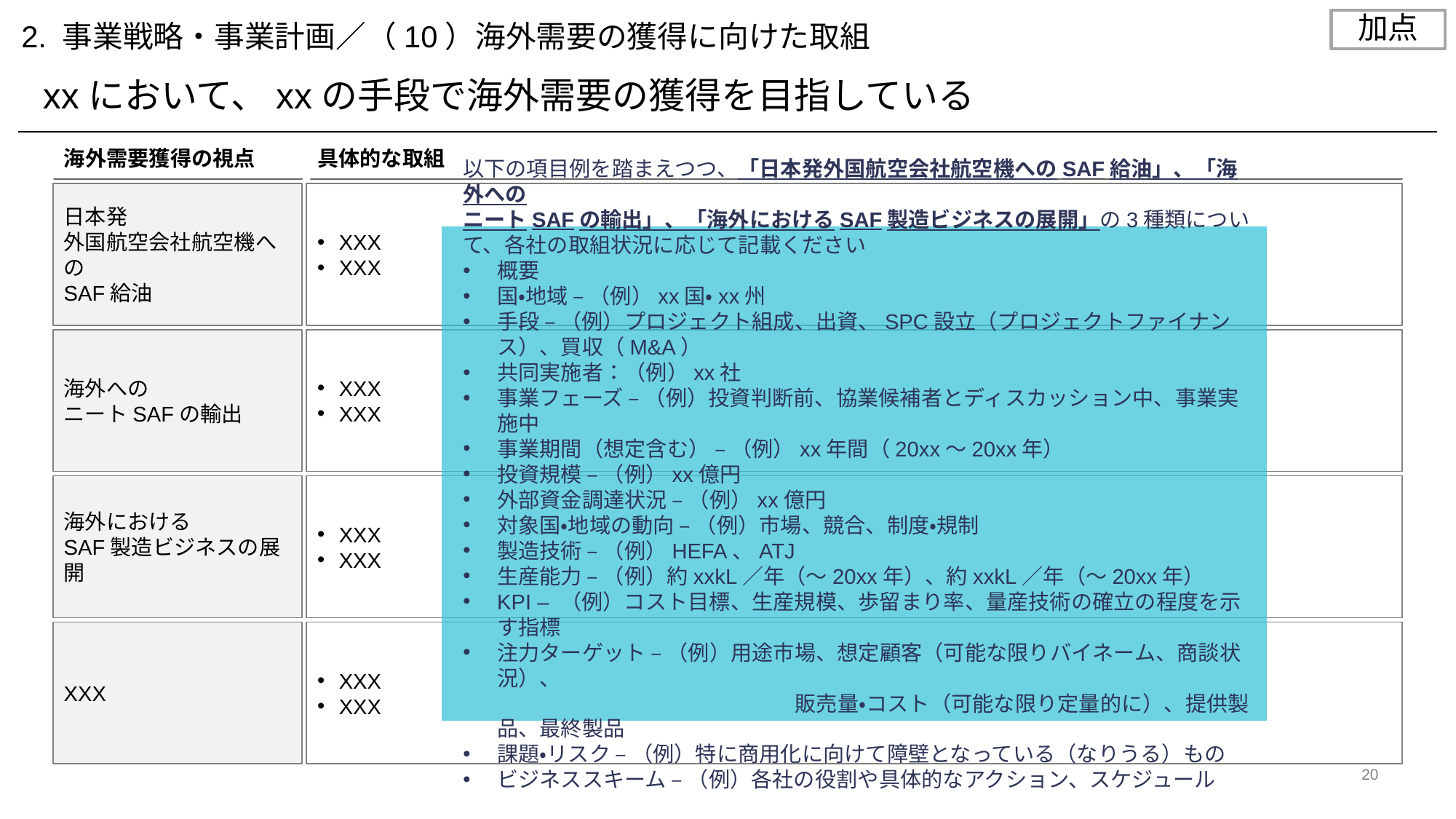

加点
2. 事業戦略・事業計画／（10）海外需要の獲得に向けた取組
xxにおいて、xxの手段で海外需要の獲得を目指している
海外需要獲得の視点
具体的な取組
日本発
外国航空会社航空機への
SAF給油
XXX
XXX
以下の項目例を踏まえつつ、「日本発外国航空会社航空機へのSAF給油」、「海外への
ニートSAFの輸出」、「海外におけるSAF製造ビジネスの展開」の3種類について、各社の取組状況に応じて記載ください
概要
国・地域 – （例）xx国・xx州
手段 – （例）プロジェクト組成、出資、SPC設立（プロジェクトファイナンス）、買収（M&A）
共同実施者：（例）xx社
事業フェーズ – （例）投資判断前、協業候補者とディスカッション中、事業実施中
事業期間（想定含む） – （例）xx年間（20xx～20xx年）
投資規模 – （例）xx億円
外部資金調達状況 – （例）xx億円
対象国・地域の動向 – （例）市場、競合、制度・規制
製造技術 – （例）HEFA、ATJ
生産能力 – （例）約xxkL／年（～20xx年）、約xxkL／年（～20xx年）
KPI – （例）コスト目標、生産規模、歩留まり率、量産技術の確立の程度を示す指標
注力ターゲット – （例）用途市場、想定顧客（可能な限りバイネーム、商談状況）、
　　　　　　　　　　　　　　販売量・コスト（可能な限り定量的に）、提供製品、最終製品
課題・リスク – （例）特に商用化に向けて障壁となっている（なりうる）もの
ビジネススキーム – （例）各社の役割や具体的なアクション、スケジュール
海外への
ニートSAFの輸出
XXX
XXX

海外における
SAF製造ビジネスの展開
XXX
XXX
XXX
XXX
XXX